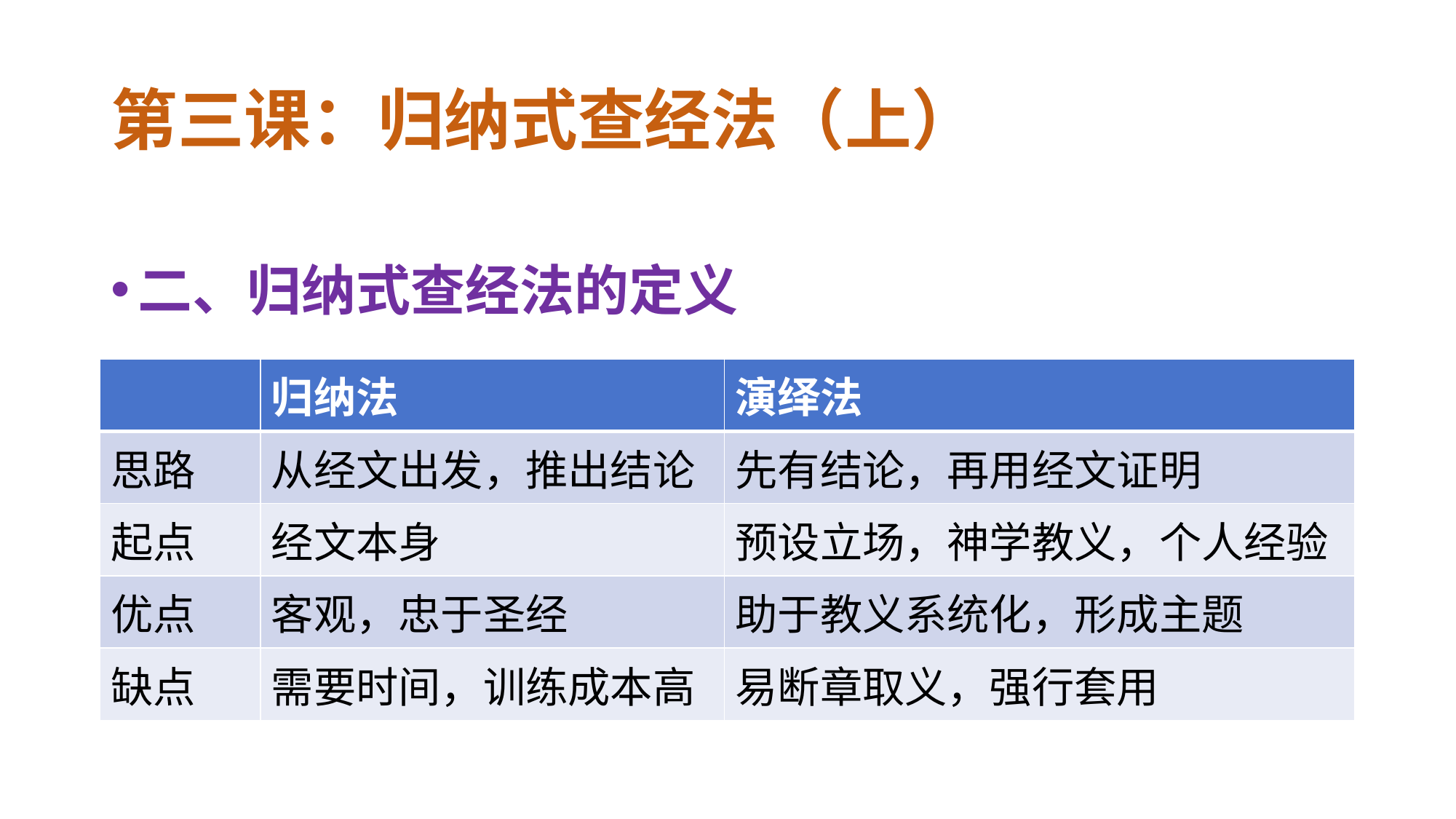

# 第三课：归纳式查经法（上）
二、归纳式查经法的定义
|  | 归纳法 | 演绎法 |
| --- | --- | --- |
| 思路 | 从经文出发，推出结论 | 先有结论，再用经文证明 |
| 起点 | 经文本身 | 预设立场，神学教义，个人经验 |
| 优点 | 客观，忠于圣经 | 助于教义系统化，形成主题 |
| 缺点 | 需要时间，训练成本高 | 易断章取义，强行套用 |